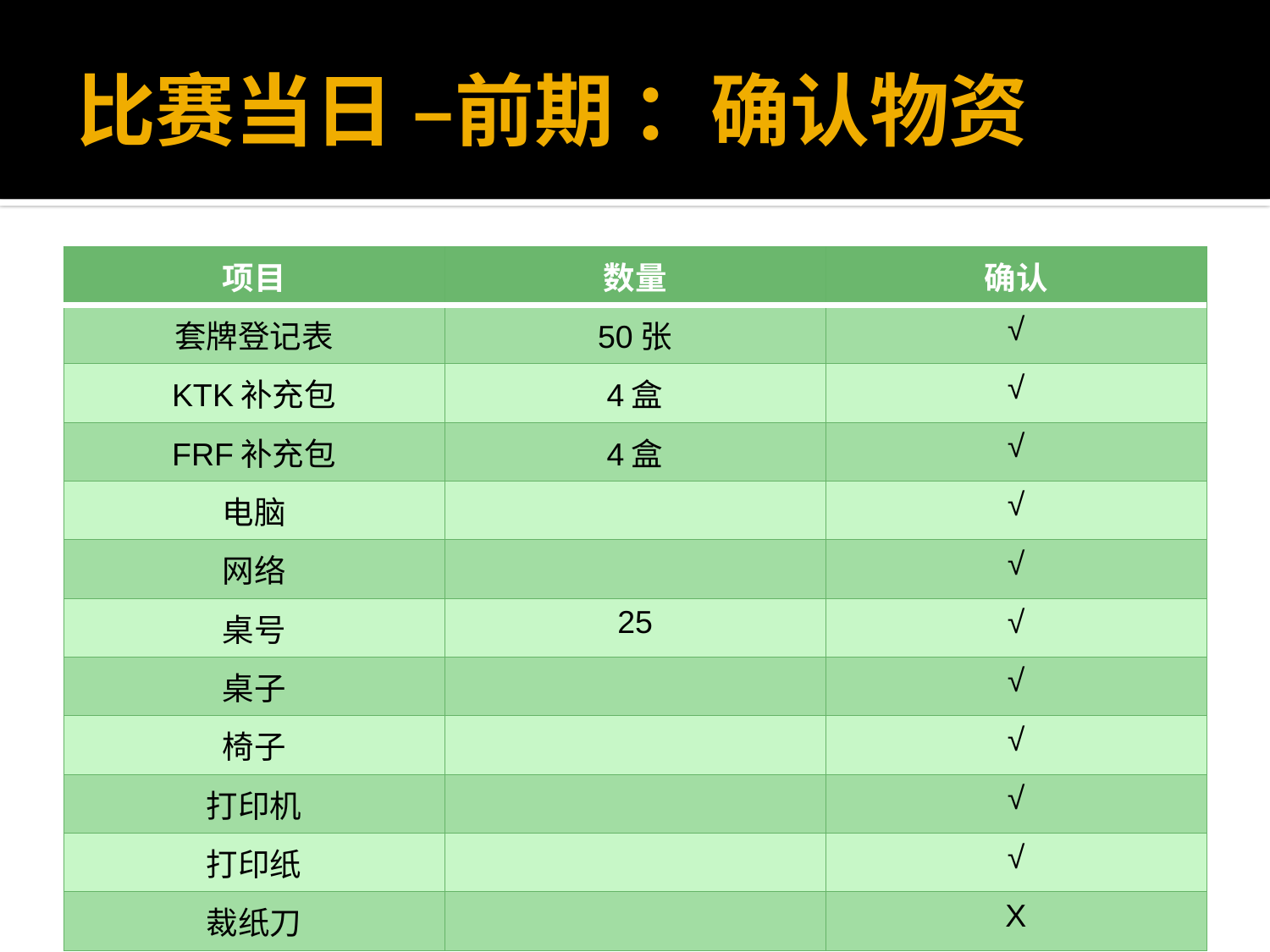

# 比赛当日 –前期 ：确认物资
| 项目 | 数量 | 确认 |
| --- | --- | --- |
| 套牌登记表 | 50张 | √ |
| KTK补充包 | 4盒 | √ |
| FRF补充包 | 4盒 | √ |
| 电脑 |  | √ |
| 网络 |  | √ |
| 桌号 | 25 | √ |
| 桌子 |  | √ |
| 椅子 |  | √ |
| 打印机 |  | √ |
| 打印纸 |  | √ |
| 裁纸刀 |  | X |